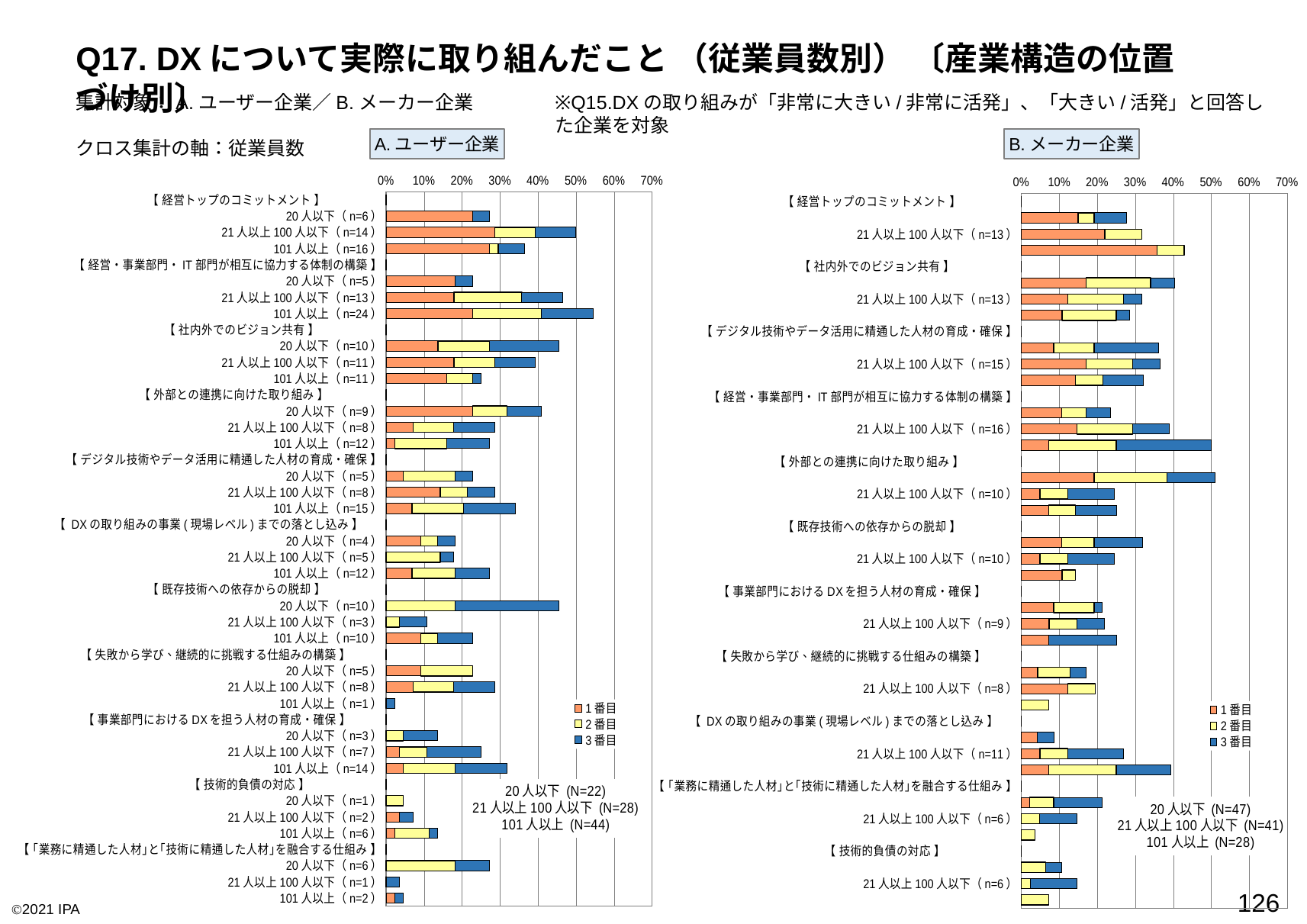

Q17. DXについて実際に取り組んだこと （従業員数別） 〔産業構造の位置づけ別〕
集計対象：A.ユーザー企業／B.メーカー企業
クロス集計の軸：従業員数
※Q15.DXの取り組みが「非常に大きい/非常に活発」、「大きい/活発」と回答した企業を対象
A.ユーザー企業
B.メーカー企業

### Chart:

| Category | 1番目 | 2番目 | 3番目 |
|---|---|---|---|
| 【 経営トップのコミットメント 】                   | 0.0 | 0.0 | 0.0 |
| 20人以下（n=6） | 0.22727272727272727 | 0.0 | 0.045454545454545456 |
| 21人以上100人以下（n=14） | 0.2857142857142857 | 0.10714285714285714 | 0.10714285714285714 |
| 101人以上（n=16） | 0.2727272727272727 | 0.022727272727272728 | 0.06818181818181818 |
| 【 経営・事業部門・IT部門が相互に協力する体制の構築 】 | 0.0 | 0.0 | 0.0 |
| 20人以下（n=5） | 0.18181818181818182 | 0.0 | 0.045454545454545456 |
| 21人以上100人以下（n=13） | 0.17857142857142858 | 0.17857142857142858 | 0.10714285714285714 |
| 101人以上（n=24） | 0.22727272727272727 | 0.18181818181818182 | 0.13636363636363635 |
| 【 社内外でのビジョン共有 】                     | 0.0 | 0.0 | 0.0 |
| 20人以下（n=10） | 0.13636363636363635 | 0.13636363636363635 | 0.18181818181818182 |
| 21人以上100人以下（n=11） | 0.17857142857142858 | 0.10714285714285714 | 0.10714285714285714 |
| 101人以上（n=11） | 0.1590909090909091 | 0.06818181818181818 | 0.022727272727272728 |
| 【 外部との連携に向けた取り組み 】                  | 0.0 | 0.0 | 0.0 |
| 20人以下（n=9） | 0.22727272727272727 | 0.09090909090909091 | 0.09090909090909091 |
| 21人以上100人以下（n=8） | 0.07142857142857142 | 0.10714285714285714 | 0.10714285714285714 |
| 101人以上（n=12） | 0.022727272727272728 | 0.13636363636363635 | 0.11363636363636363 |
| 【 デジタル技術やデータ活用に精通した人材の育成・確保 】 | 0.0 | 0.0 | 0.0 |
| 20人以下（n=5） | 0.045454545454545456 | 0.13636363636363635 | 0.045454545454545456 |
| 21人以上100人以下（n=8） | 0.14285714285714285 | 0.07142857142857142 | 0.07142857142857142 |
| 101人以上（n=15） | 0.06818181818181818 | 0.13636363636363635 | 0.13636363636363635 |
| 【 DXの取り組みの事業(現場レベル)までの落とし込み 】       | 0.0 | 0.0 | 0.0 |
| 20人以下（n=4） | 0.09090909090909091 | 0.045454545454545456 | 0.045454545454545456 |
| 21人以上100人以下（n=5） | 0.0 | 0.14285714285714285 | 0.03571428571428571 |
| 101人以上（n=12） | 0.06818181818181818 | 0.11363636363636363 | 0.09090909090909091 |
| 【 既存技術への依存からの脱却 】                   | 0.0 | 0.0 | 0.0 |
| 20人以下（n=10） | 0.0 | 0.18181818181818182 | 0.2727272727272727 |
| 21人以上100人以下（n=3） | 0.0 | 0.03571428571428571 | 0.07142857142857142 |
| 101人以上（n=10） | 0.09090909090909091 | 0.045454545454545456 | 0.09090909090909091 |
| 【 失敗から学び、継続的に挑戦する仕組みの構築 】           | 0.0 | 0.0 | 0.0 |
| 20人以下（n=5） | 0.09090909090909091 | 0.13636363636363635 | 0.0 |
| 21人以上100人以下（n=8） | 0.07142857142857142 | 0.10714285714285714 | 0.10714285714285714 |
| 101人以上（n=1） | 0.0 | 0.0 | 0.022727272727272728 |
| 【 事業部門におけるDXを担う人材の育成・確保 】           | 0.0 | 0.0 | 0.0 |
| 20人以下（n=3） | 0.0 | 0.045454545454545456 | 0.09090909090909091 |
| 21人以上100人以下（n=7） | 0.03571428571428571 | 0.07142857142857142 | 0.14285714285714285 |
| 101人以上（n=14） | 0.045454545454545456 | 0.13636363636363635 | 0.13636363636363635 |
| 【 技術的負債の対応 】                        | 0.0 | 0.0 | 0.0 |
| 20人以下（n=1） | 0.0 | 0.045454545454545456 | 0.0 |
| 21人以上100人以下（n=2） | 0.03571428571428571 | 0.0 | 0.03571428571428571 |
| 101人以上（n=6） | 0.022727272727272728 | 0.09090909090909091 | 0.022727272727272728 |
| 【 ｢業務に精通した人材｣と｢技術に精通した人材｣を融合する仕組み 】 | 0.0 | 0.0 | 0.0 |
| 20人以下（n=6） | 0.0 | 0.18181818181818182 | 0.09090909090909091 |
| 21人以上100人以下（n=1） | 0.0 | 0.0 | 0.03571428571428571 |
| 101人以上（n=2） | 0.022727272727272728 | 0.0 | 0.022727272727272728 |

### Chart:

| Category | 1番目 | 2番目 | 3番目 |
|---|---|---|---|
| 【 経営トップのコミットメント 】                   | 0.0 | 0.0 | 0.0 |
| 20人以下（n=13） | 0.14893617021276595 | 0.0425531914893617 | 0.0851063829787234 |
| 21人以上100人以下（n=13） | 0.21951219512195122 | 0.0975609756097561 | 0.0 |
| 101人以上（n=12） | 0.35714285714285715 | 0.07142857142857142 | 0.0 |
| 【 社内外でのビジョン共有 】                     | 0.0 | 0.0 | 0.0 |
| 20人以下（n=19） | 0.1702127659574468 | 0.1702127659574468 | 0.06382978723404255 |
| 21人以上100人以下（n=13） | 0.12195121951219512 | 0.14634146341463414 | 0.04878048780487805 |
| 101人以上（n=8） | 0.10714285714285714 | 0.14285714285714285 | 0.03571428571428571 |
| 【 デジタル技術やデータ活用に精通した人材の育成・確保 】 | 0.0 | 0.0 | 0.0 |
| 20人以下（n=17） | 0.0851063829787234 | 0.10638297872340426 | 0.1702127659574468 |
| 21人以上100人以下（n=15） | 0.17073170731707318 | 0.12195121951219512 | 0.07317073170731707 |
| 101人以上（n=9） | 0.14285714285714285 | 0.07142857142857142 | 0.10714285714285714 |
| 【 経営・事業部門・IT部門が相互に協力する体制の構築 】 | 0.0 | 0.0 | 0.0 |
| 20人以下（n=11） | 0.10638297872340426 | 0.06382978723404255 | 0.06382978723404255 |
| 21人以上100人以下（n=16） | 0.14634146341463414 | 0.14634146341463414 | 0.0975609756097561 |
| 101人以上（n=14） | 0.07142857142857142 | 0.17857142857142858 | 0.25 |
| 【 外部との連携に向けた取り組み 】                  | 0.0 | 0.0 | 0.0 |
| 20人以下（n=24） | 0.19148936170212766 | 0.19148936170212766 | 0.1276595744680851 |
| 21人以上100人以下（n=10） | 0.04878048780487805 | 0.07317073170731707 | 0.12195121951219512 |
| 101人以上（n=7） | 0.07142857142857142 | 0.07142857142857142 | 0.10714285714285714 |
| 【 既存技術への依存からの脱却 】                   | 0.0 | 0.0 | 0.0 |
| 20人以下（n=15） | 0.10638297872340426 | 0.0851063829787234 | 0.1276595744680851 |
| 21人以上100人以下（n=10） | 0.04878048780487805 | 0.07317073170731707 | 0.12195121951219512 |
| 101人以上（n=4） | 0.10714285714285714 | 0.03571428571428571 | 0.0 |
| 【 事業部門におけるDXを担う人材の育成・確保 】           | 0.0 | 0.0 | 0.0 |
| 20人以下（n=10） | 0.0851063829787234 | 0.10638297872340426 | 0.02127659574468085 |
| 21人以上100人以下（n=9） | 0.07317073170731707 | 0.07317073170731707 | 0.07317073170731707 |
| 101人以上（n=7） | 0.07142857142857142 | 0.0 | 0.17857142857142858 |
| 【 失敗から学び、継続的に挑戦する仕組みの構築 】           | 0.0 | 0.0 | 0.0 |
| 20人以下（n=8） | 0.0425531914893617 | 0.0851063829787234 | 0.0425531914893617 |
| 21人以上100人以下（n=8） | 0.12195121951219512 | 0.07317073170731707 | 0.0 |
| 101人以上（n=2） | 0.0 | 0.07142857142857142 | 0.0 |
| 【 DXの取り組みの事業(現場レベル)までの落とし込み 】       | 0.0 | 0.0 | 0.0 |
| 20人以下（n=4） | 0.0425531914893617 | 0.0 | 0.0425531914893617 |
| 21人以上100人以下（n=11） | 0.04878048780487805 | 0.07317073170731707 | 0.14634146341463414 |
| 101人以上（n=11） | 0.07142857142857142 | 0.17857142857142858 | 0.14285714285714285 |
| 【 ｢業務に精通した人材｣と｢技術に精通した人材｣を融合する仕組み 】 | 0.0 | 0.0 | 0.0 |
| 20人以下（n=10） | 0.02127659574468085 | 0.06382978723404255 | 0.1276595744680851 |
| 21人以上100人以下（n=6） | 0.0 | 0.04878048780487805 | 0.0975609756097561 |
| 101人以上（n=1） | 0.0 | 0.03571428571428571 | 0.0 |
| 【 技術的負債の対応 】                        | 0.0 | 0.0 | 0.0 |
| 20人以下（n=5） | 0.0 | 0.06382978723404255 | 0.0425531914893617 |
| 21人以上100人以下（n=6） | 0.0 | 0.024390243902439025 | 0.12195121951219512 |
| 101人以上（n=2） | 0.0 | 0.07142857142857142 | 0.0 |